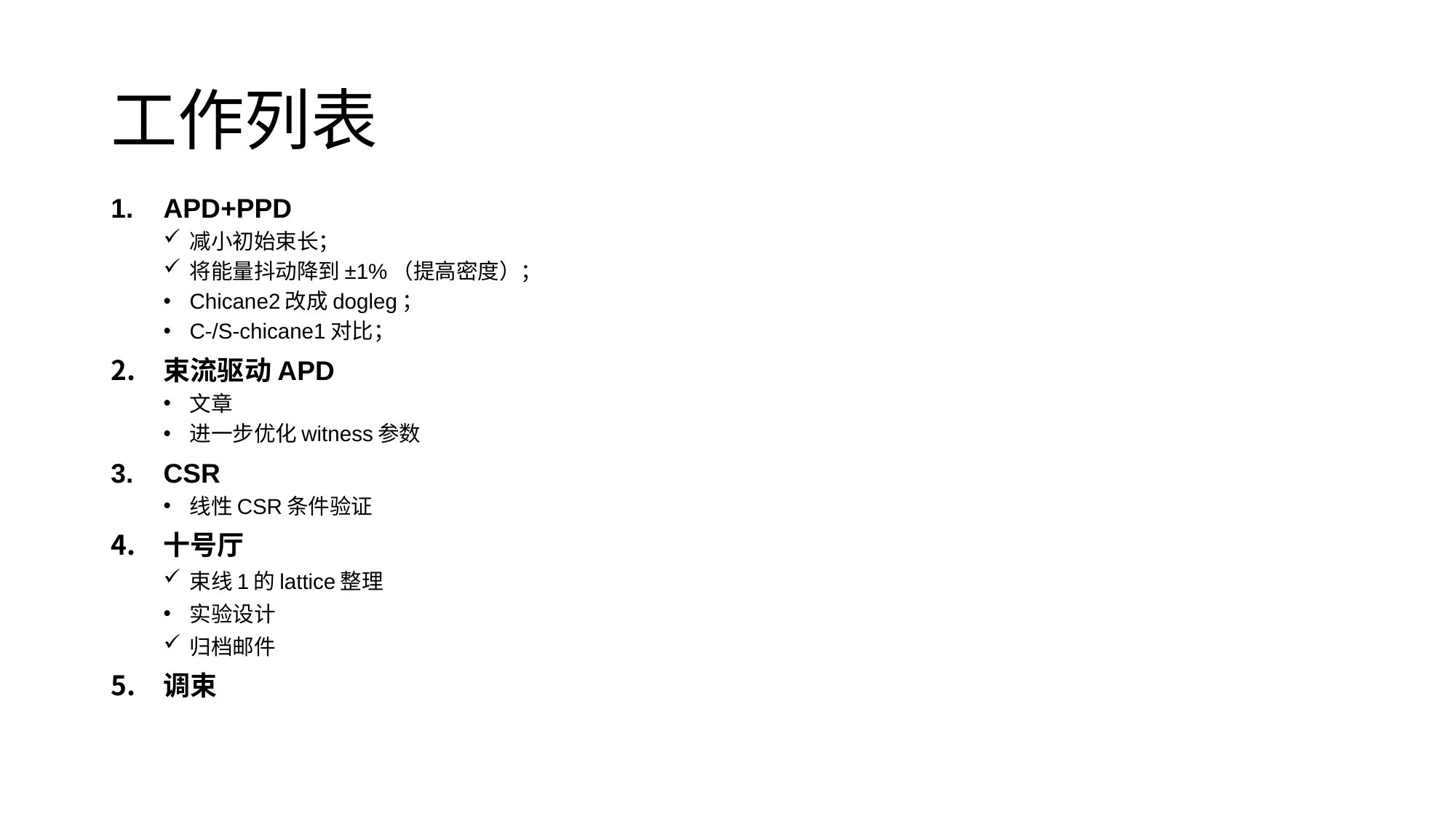

# 工作列表
APD+PPD
减小初始束长；
将能量抖动降到±1%（提高密度）；
Chicane2改成dogleg；
C-/S-chicane1对比；
束流驱动APD
文章
进一步优化witness参数
CSR
线性CSR条件验证
十号厅
束线1的lattice整理
实验设计
归档邮件
调束